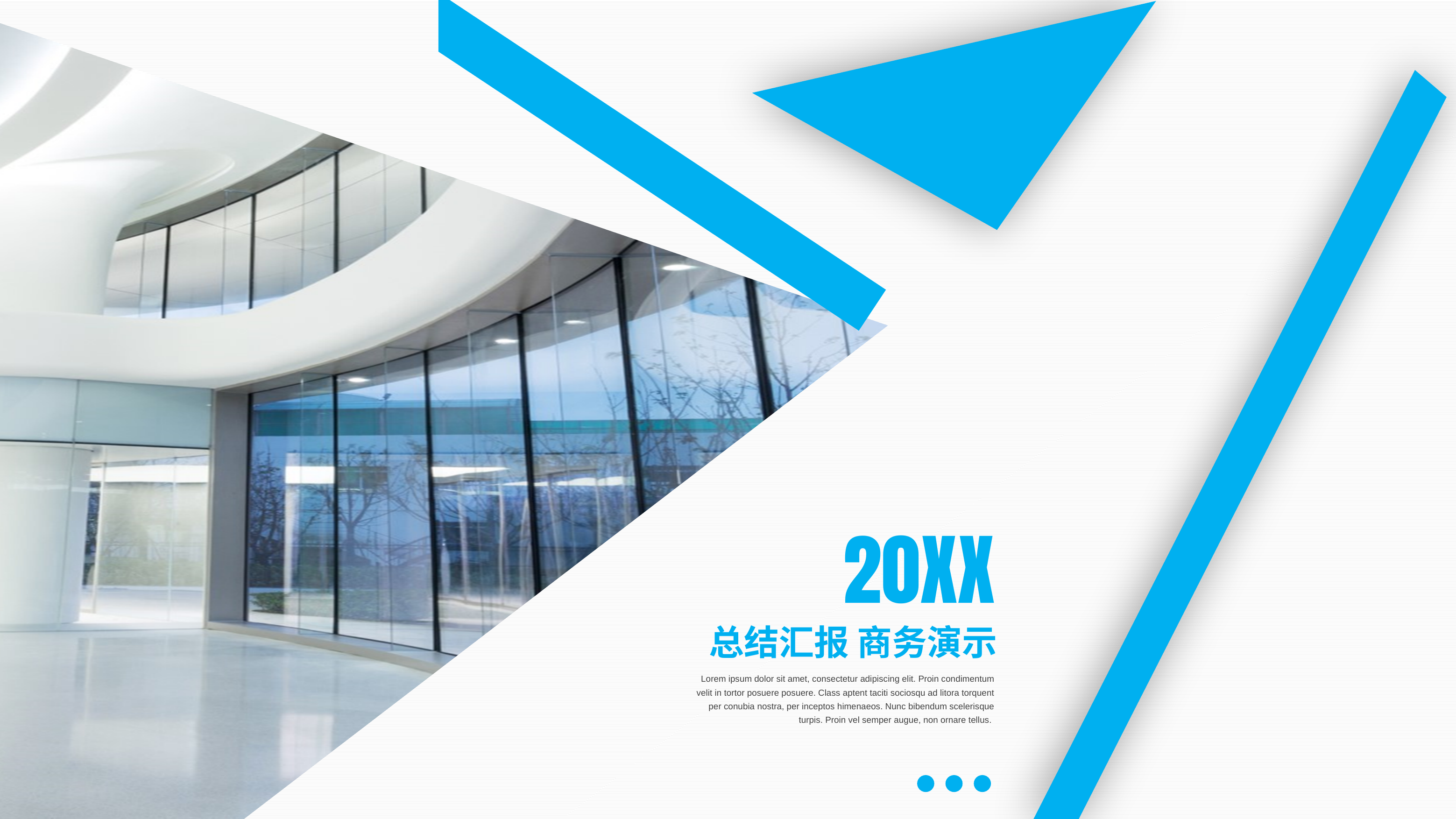

20XX
总结汇报 商务演示
Lorem ipsum dolor sit amet, consectetur adipiscing elit. Proin condimentum velit in tortor posuere posuere. Class aptent taciti sociosqu ad litora torquent per conubia nostra, per inceptos himenaeos. Nunc bibendum scelerisque turpis. Proin vel semper augue, non ornare tellus.